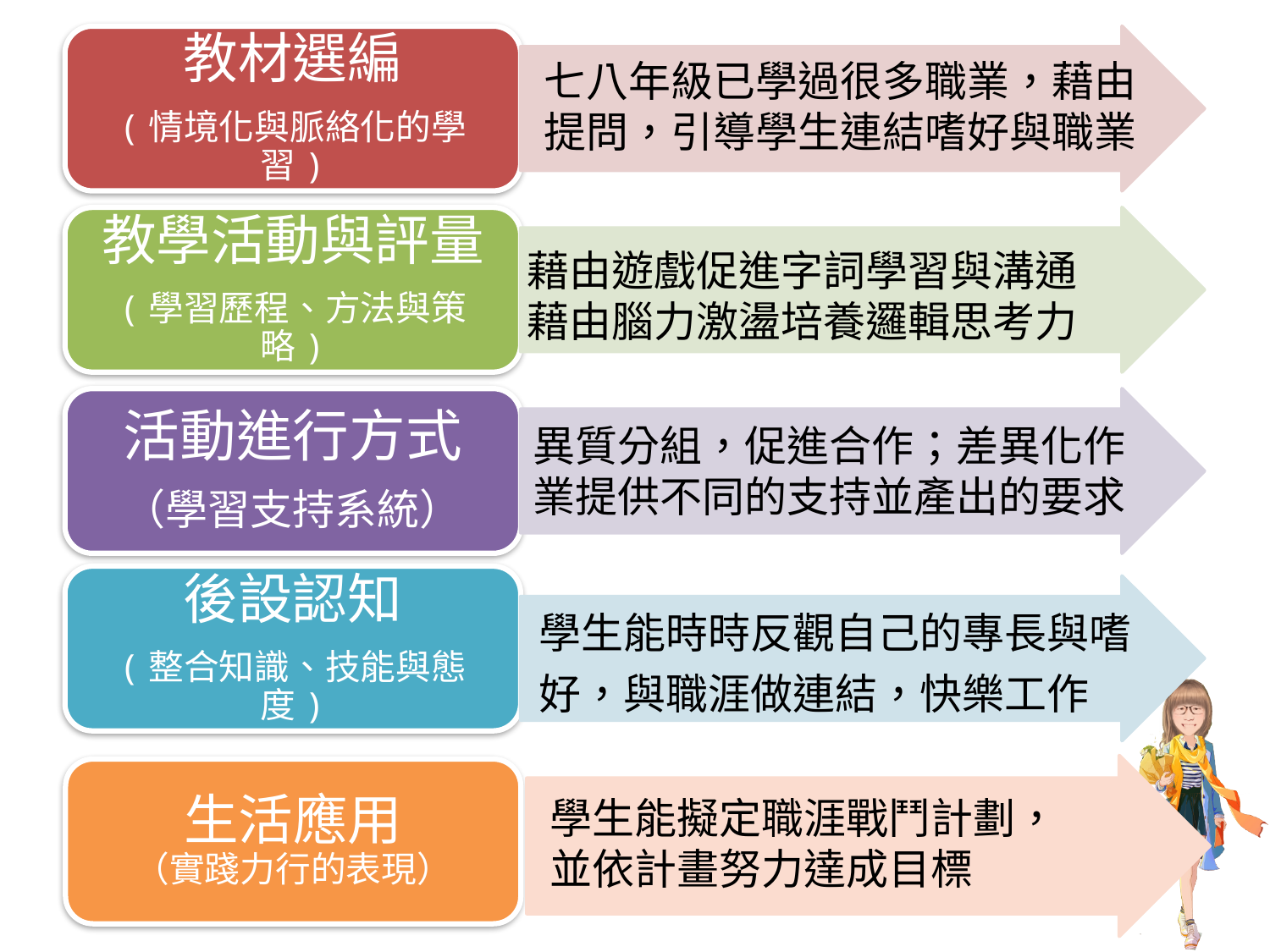

教材選編
(情境化與脈絡化的學習)

七八年級已學過很多職業，藉由
提問，引導學生連結嗜好與職業
教學活動與評量
(學習歷程、方法與策略)

藉由遊戲促進字詞學習與溝通
藉由腦力激盪培養邏輯思考力
活動進行方式
（學習支持系統）

異質分組，促進合作；差異化作
業提供不同的支持並產出的要求
後設認知
(整合知識、技能與態度)

學生能時時反觀自己的專長與嗜
好，與職涯做連結，快樂工作

學生能擬定職涯戰鬥計劃，
並依計畫努力達成目標
生活應用
（實踐力行的表現）